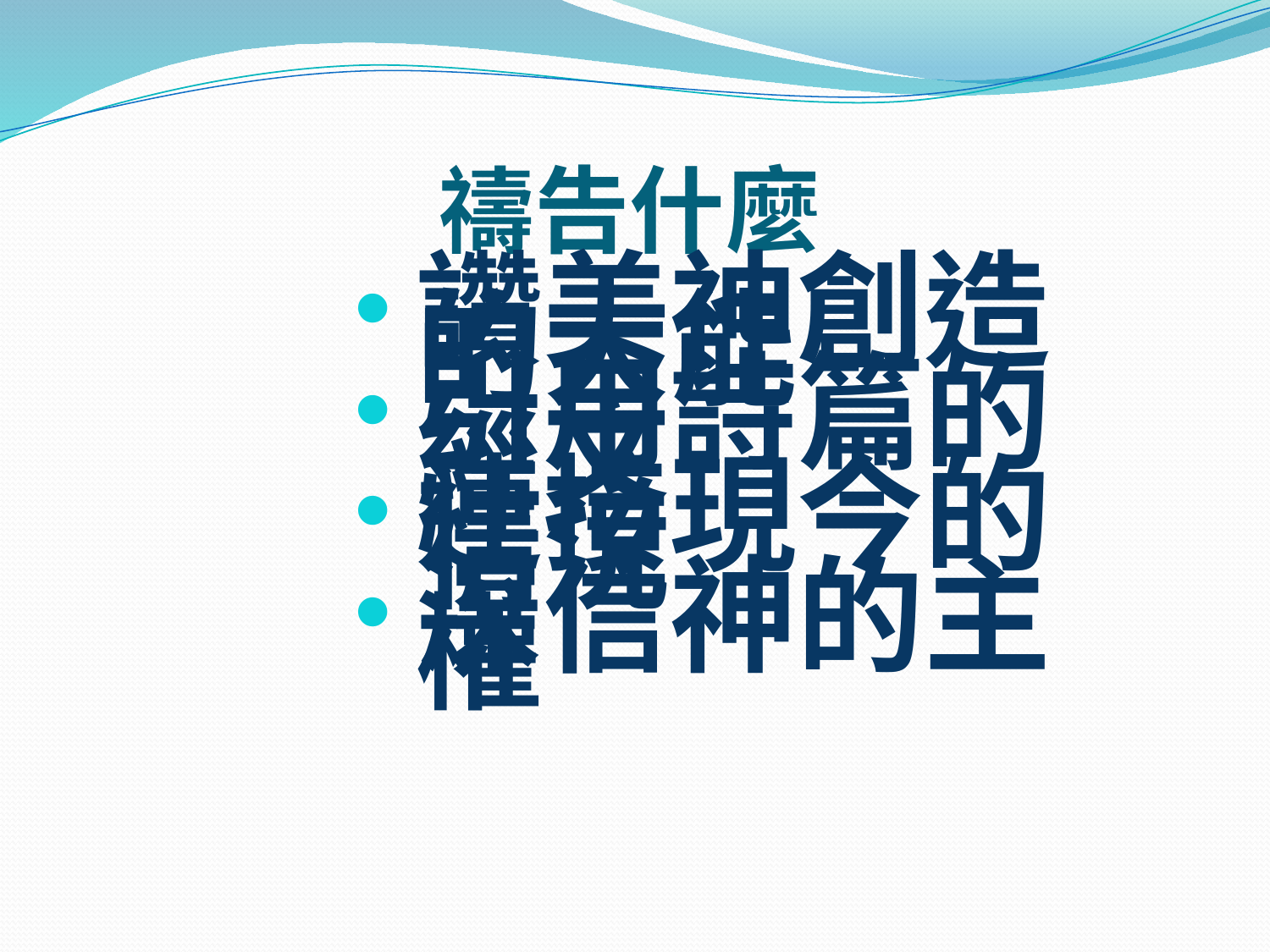

# 禱告什麼
讚美神創造的大能
引用詩篇的經文
連接現今的情況
深信神的主權